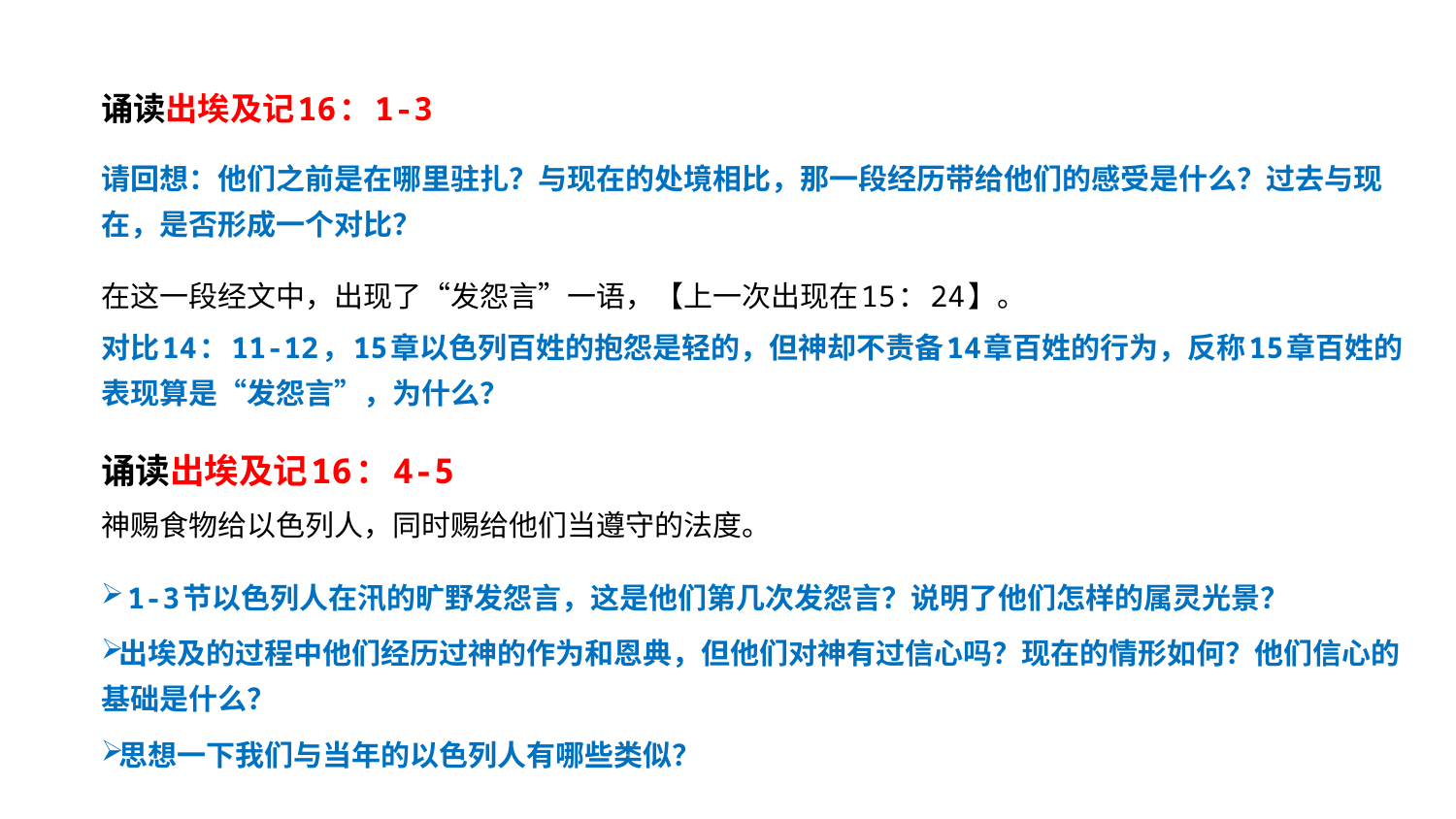

诵读出埃及记16：1-3

请回想：他们之前是在哪里驻扎？与现在的处境相比，那一段经历带给他们的感受是什么？过去与现在，是否形成一个对比？

在这一段经文中，出现了“发怨言”一语，【上一次出现在15：24】。
对比14：11-12，15章以色列百姓的抱怨是轻的，但神却不责备14章百姓的行为，反称15章百姓的表现算是“发怨言”，为什么？

诵读出埃及记16：4-5
神赐食物给以色列人，同时赐给他们当遵守的法度。

 1-3节以色列人在汛的旷野发怨言，这是他们第几次发怨言？说明了他们怎样的属灵光景？
 出埃及的过程中他们经历过神的作为和恩典，但他们对神有过信心吗？现在的情形如何？他们信心的基础是什么？
 思想一下我们与当年的以色列人有哪些类似？